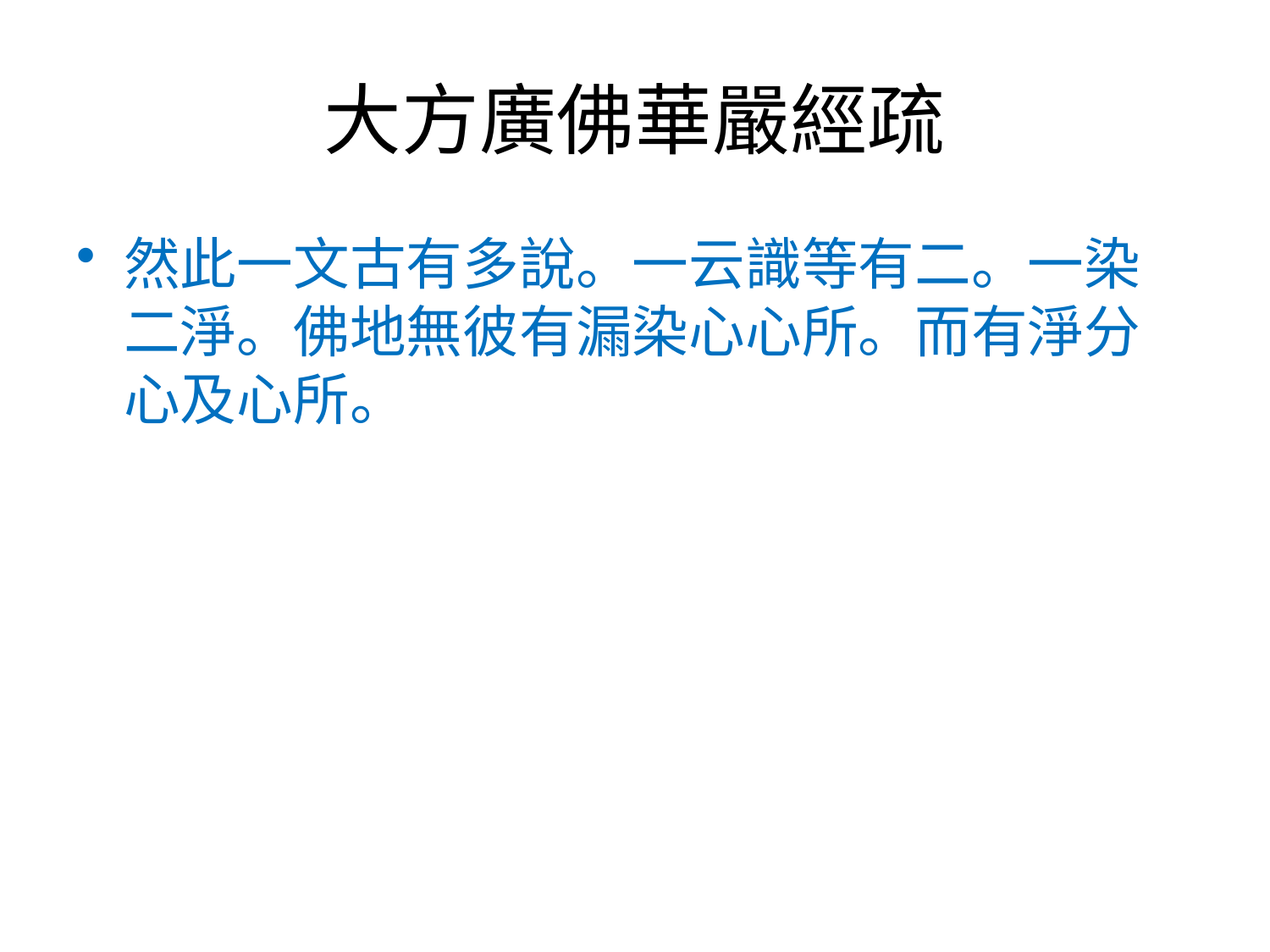

# 大方廣佛華嚴經疏
然此一文古有多說。一云識等有二。一染二淨。佛地無彼有漏染心心所。而有淨分心及心所。